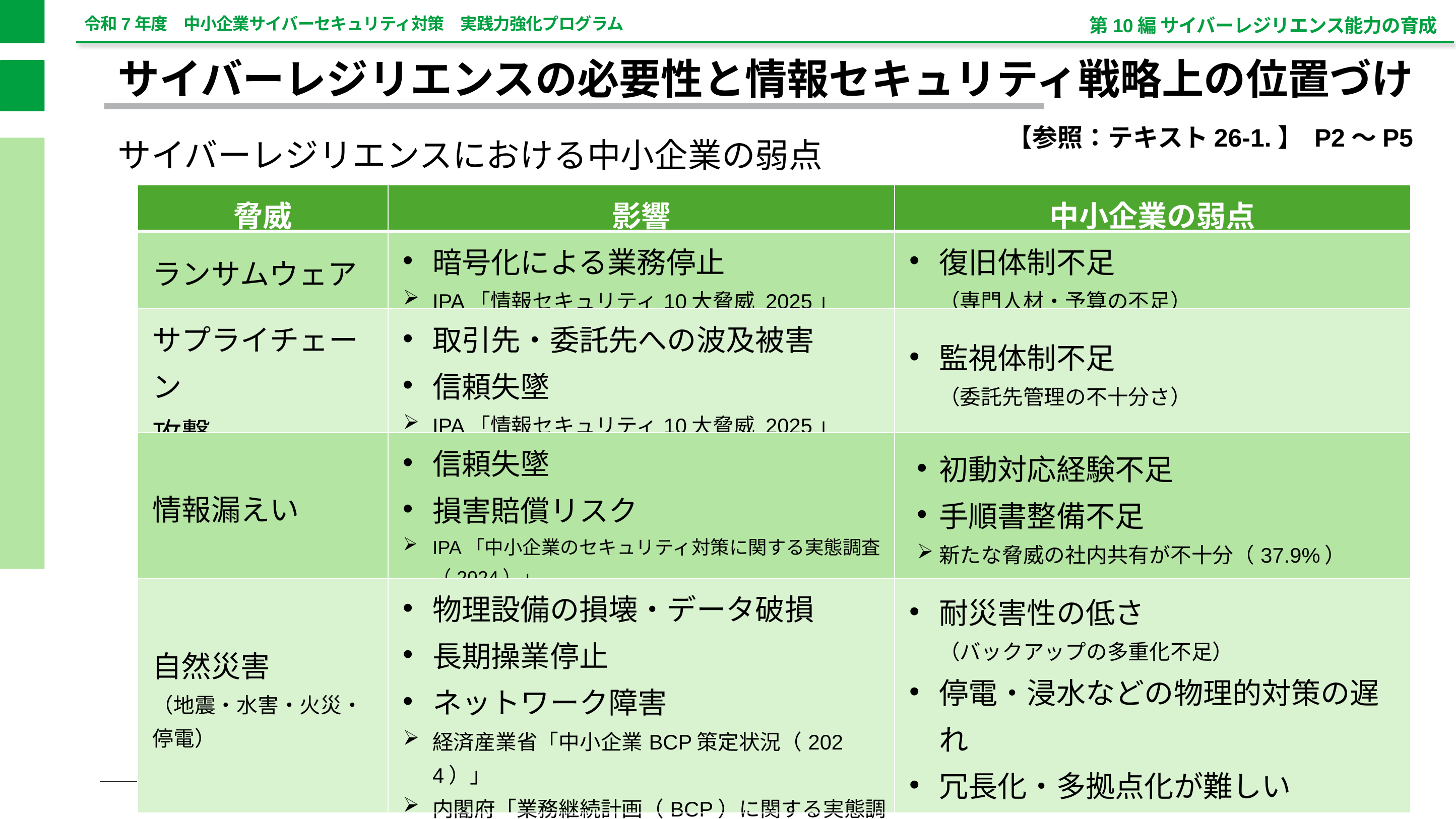

第10編 サイバーレジリエンス能力の育成
サイバーレジリエンスの必要性と情報セキュリティ戦略上の位置づけ
【参照：テキスト26-1.】 P2～P5

サイバーレジリエンスにおける中小企業の弱点
| 脅威 | 影響 | 中小企業の弱点 |
| --- | --- | --- |
| ランサムウェア | 暗号化による業務停止 IPA「情報セキュリティ10大脅威 2025」 | 復旧体制不足 （専門人材・予算の不足） |
| サプライチェーン 攻撃 | 取引先・委託先への波及被害 信頼失墜 IPA「情報セキュリティ10大脅威 2025」 | 監視体制不足 （委託先管理の不十分さ） |
| 情報漏えい | 信頼失墜 損害賠償リスク IPA「中小企業のセキュリティ対策に関する実態調査（2024）」 | 初動対応経験不足 手順書整備不足 新たな脅威の社内共有が不十分（37.9%） |
| 自然災害 （地震・水害・火災・停電） | 物理設備の損壊・データ破損 長期操業停止 ネットワーク障害 経済産業省「中小企業BCP策定状況（2024）」 内閣府「業務継続計画（BCP）に関する実態調査」 | 耐災害性の低さ （バックアップの多重化不足） 停電・浸水などの物理的対策の遅れ 冗長化・多拠点化が難しい |